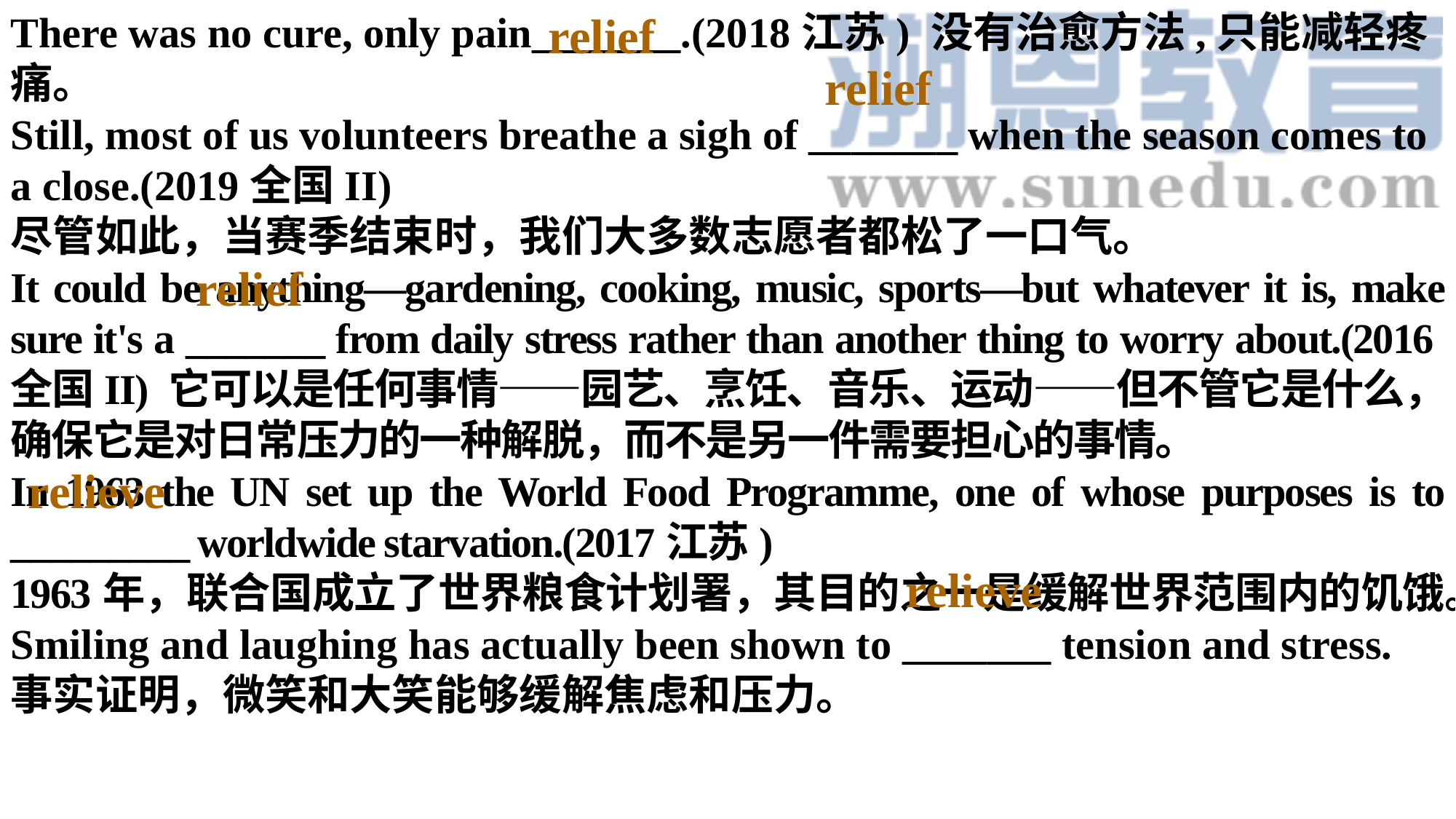

There was no cure, only pain_______.(2018江苏) 没有治愈方法,只能减轻疼痛。Still, most of us volunteers breathe a sigh of _______ when the season comes to a close.(2019全国II)
尽管如此，当赛季结束时，我们大多数志愿者都松了一口气。
It could be anything—gardening, cooking, music, sports—but whatever it is, make sure it's a _______ from daily stress rather than another thing to worry about.(2016全国II) 它可以是任何事情——园艺、烹饪、音乐、运动——但不管它是什么，确保它是对日常压力的一种解脱，而不是另一件需要担心的事情。In 1963 the UN set up the World Food Programme, one of whose purposes is to _________ worldwide starvation.(2017江苏)1963年，联合国成立了世界粮食计划署，其目的之一是缓解世界范围内的饥饿。
Smiling and laughing has actually been shown to _______ tension and stress.事实证明，微笑和大笑能够缓解焦虑和压力。

relief
relief
relief
relieve
relieve